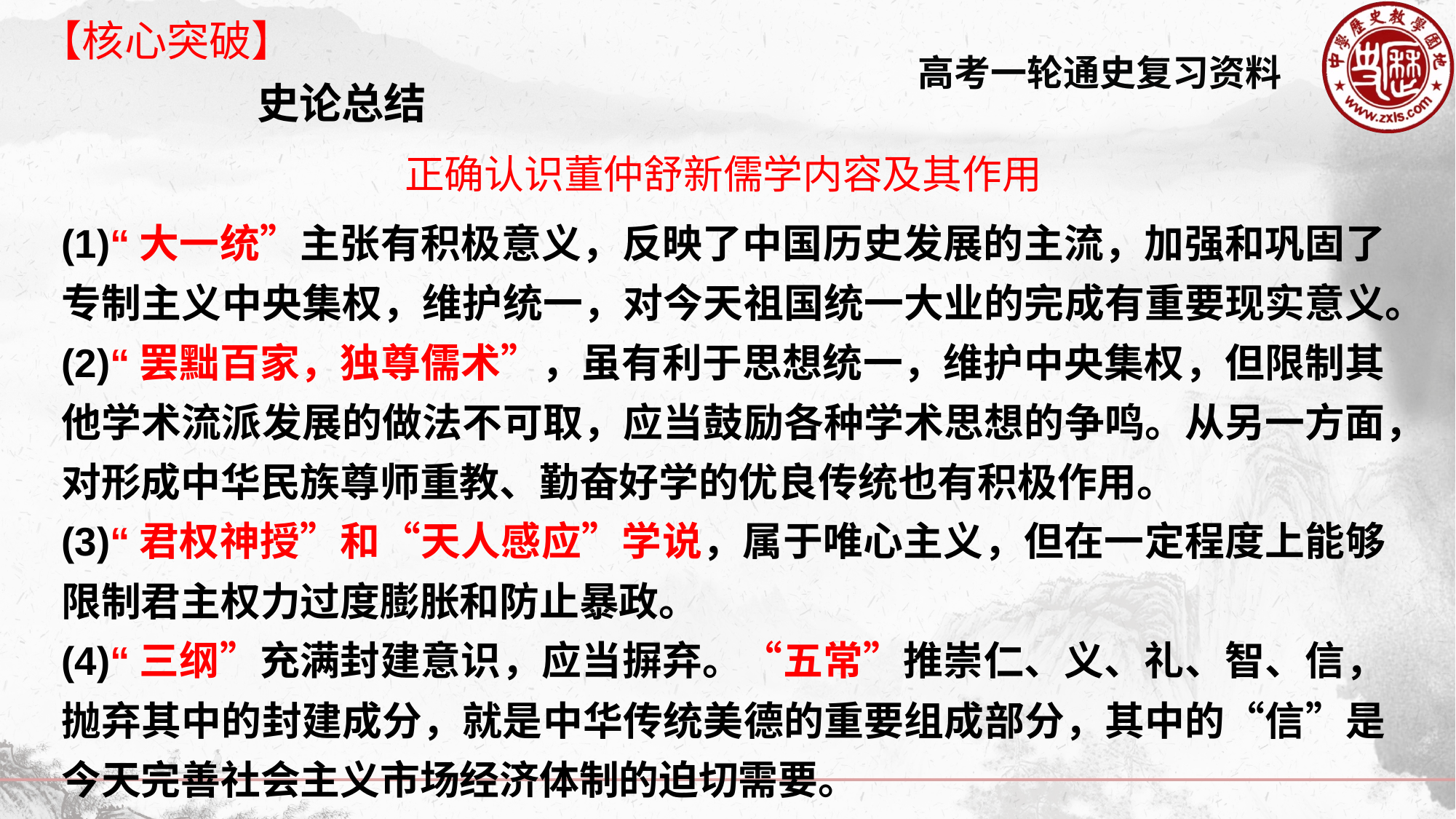

【核心突破】
史论总结

正确认识董仲舒新儒学内容及其作用
(1)“大一统”主张有积极意义，反映了中国历史发展的主流，加强和巩固了专制主义中央集权，维护统一，对今天祖国统一大业的完成有重要现实意义。
(2)“罢黜百家，独尊儒术”，虽有利于思想统一，维护中央集权，但限制其他学术流派发展的做法不可取，应当鼓励各种学术思想的争鸣。从另一方面，对形成中华民族尊师重教、勤奋好学的优良传统也有积极作用。
(3)“君权神授”和“天人感应”学说，属于唯心主义，但在一定程度上能够限制君主权力过度膨胀和防止暴政。
(4)“三纲”充满封建意识，应当摒弃。“五常”推崇仁、义、礼、智、信，抛弃其中的封建成分，就是中华传统美德的重要组成部分，其中的“信”是今天完善社会主义市场经济体制的迫切需要。